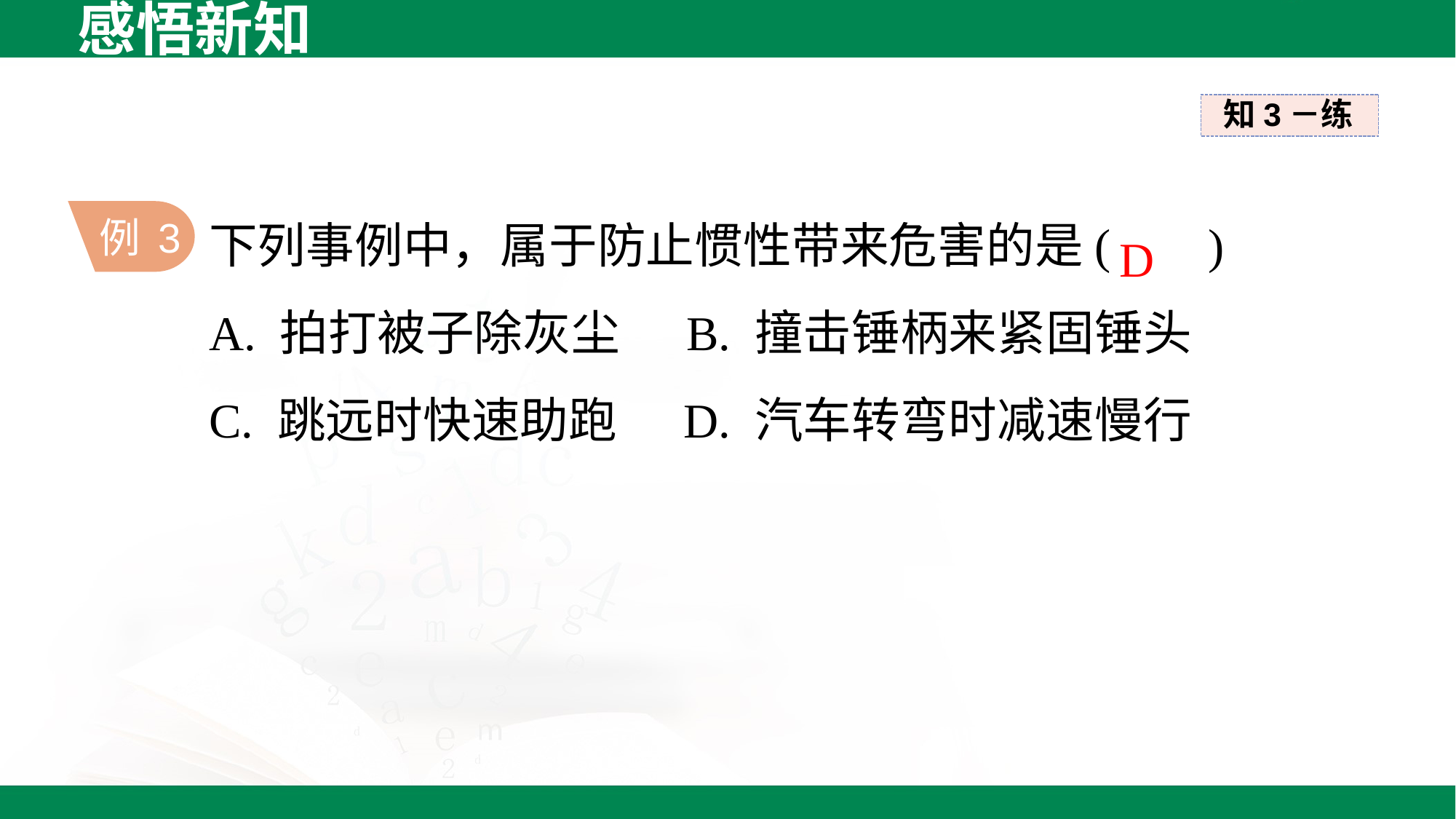

感悟新知
知3－练

下列事例中，属于防止惯性带来危害的是(        )
A. 拍打被子除灰尘     B. 撞击锤柄来紧固锤头
C. 跳远时快速助跑     D. 汽车转弯时减速慢行
D
例 3